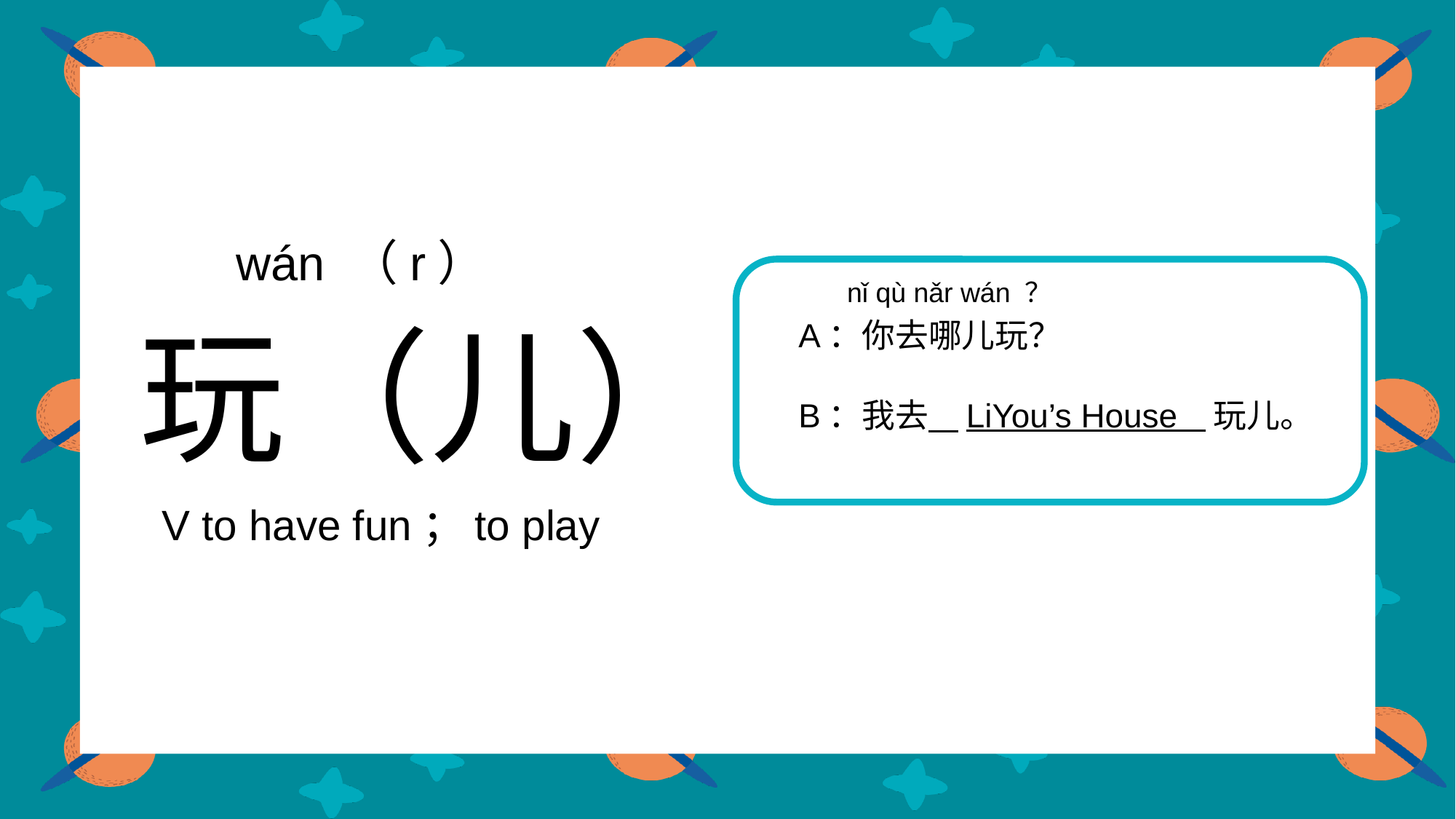

wán （r）

nǐ qù nǎr wán ？
     玩（儿）
             V to have fun；to play
A：你去哪儿玩？

B：我去    LiYou’s House   玩儿。